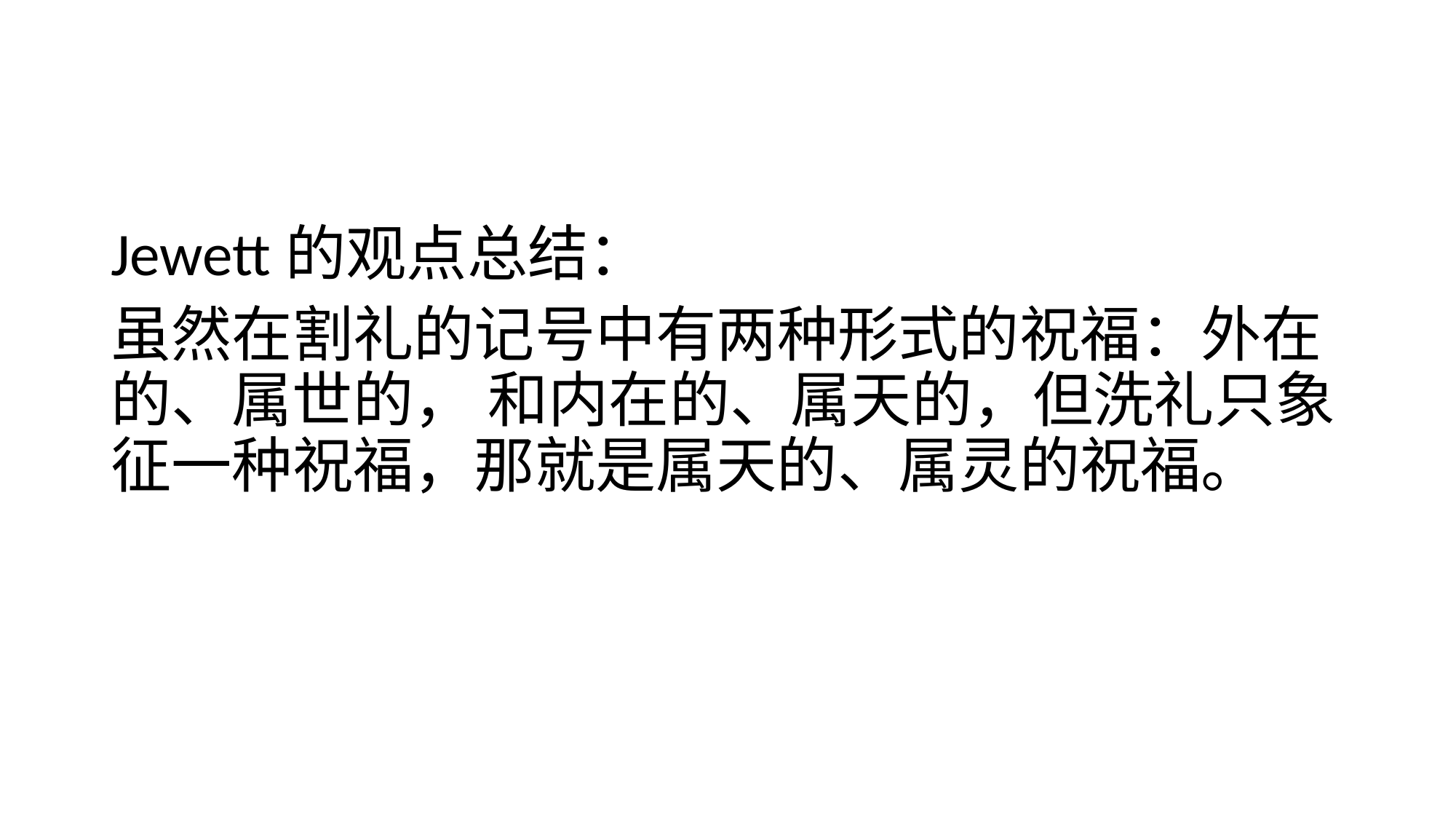

#
Jewett的观点总结：
虽然在割礼的记号中有两种形式的祝福：外在的、属世的， 和内在的、属天的，但洗礼只象征一种祝福，那就是属天的、属灵的祝福。